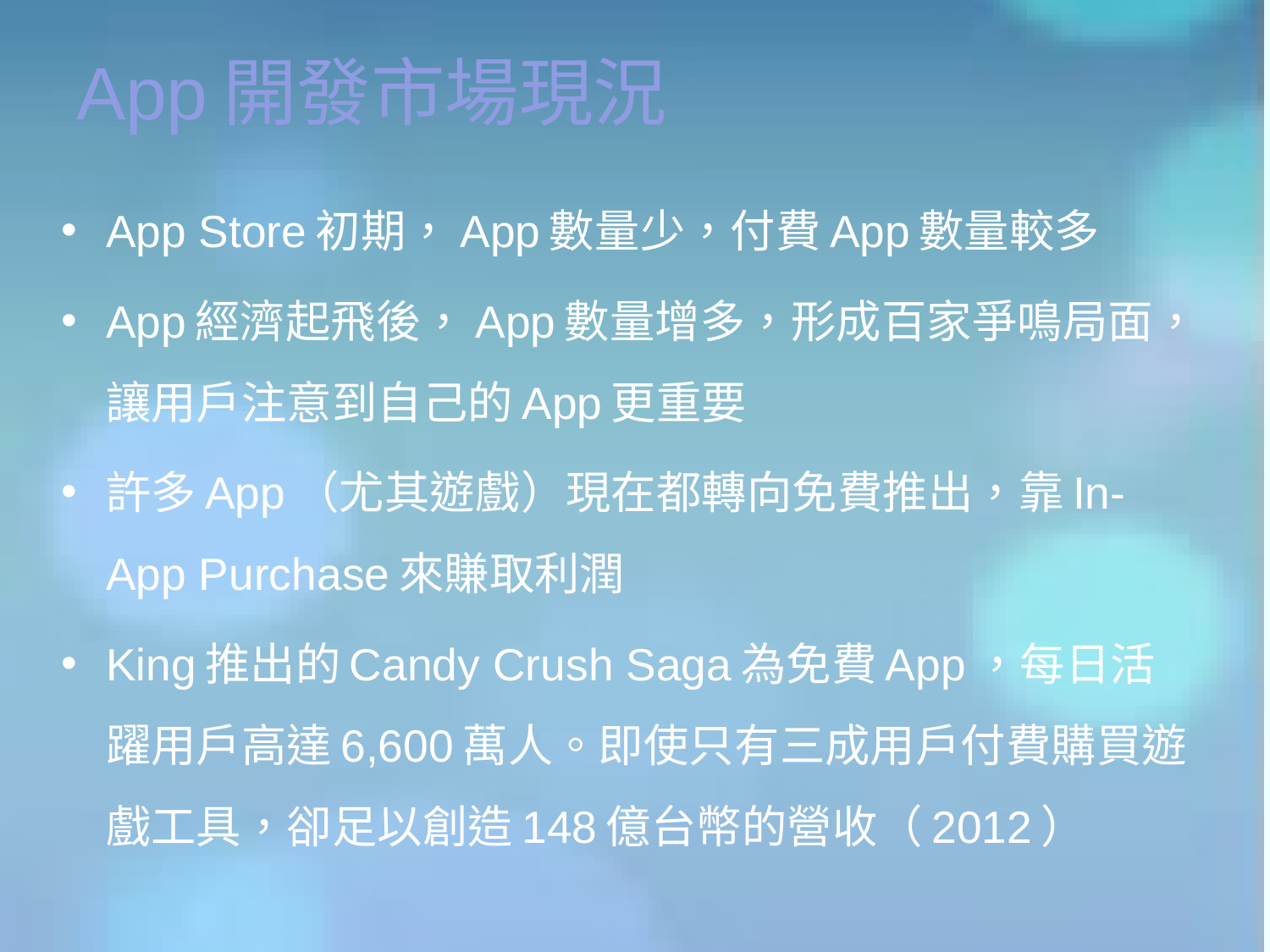

# App開發市場現況
App Store初期，App數量少，付費App數量較多
App經濟起飛後，App數量增多，形成百家爭鳴局面，讓用戶注意到自己的App更重要
許多App（尤其遊戲）現在都轉向免費推出，靠In-App Purchase來賺取利潤
King推出的Candy Crush Saga為免費App，每日活躍用戶高達6,600萬人。即使只有三成用戶付費購買遊戲工具，卻足以創造148億台幣的營收（2012）